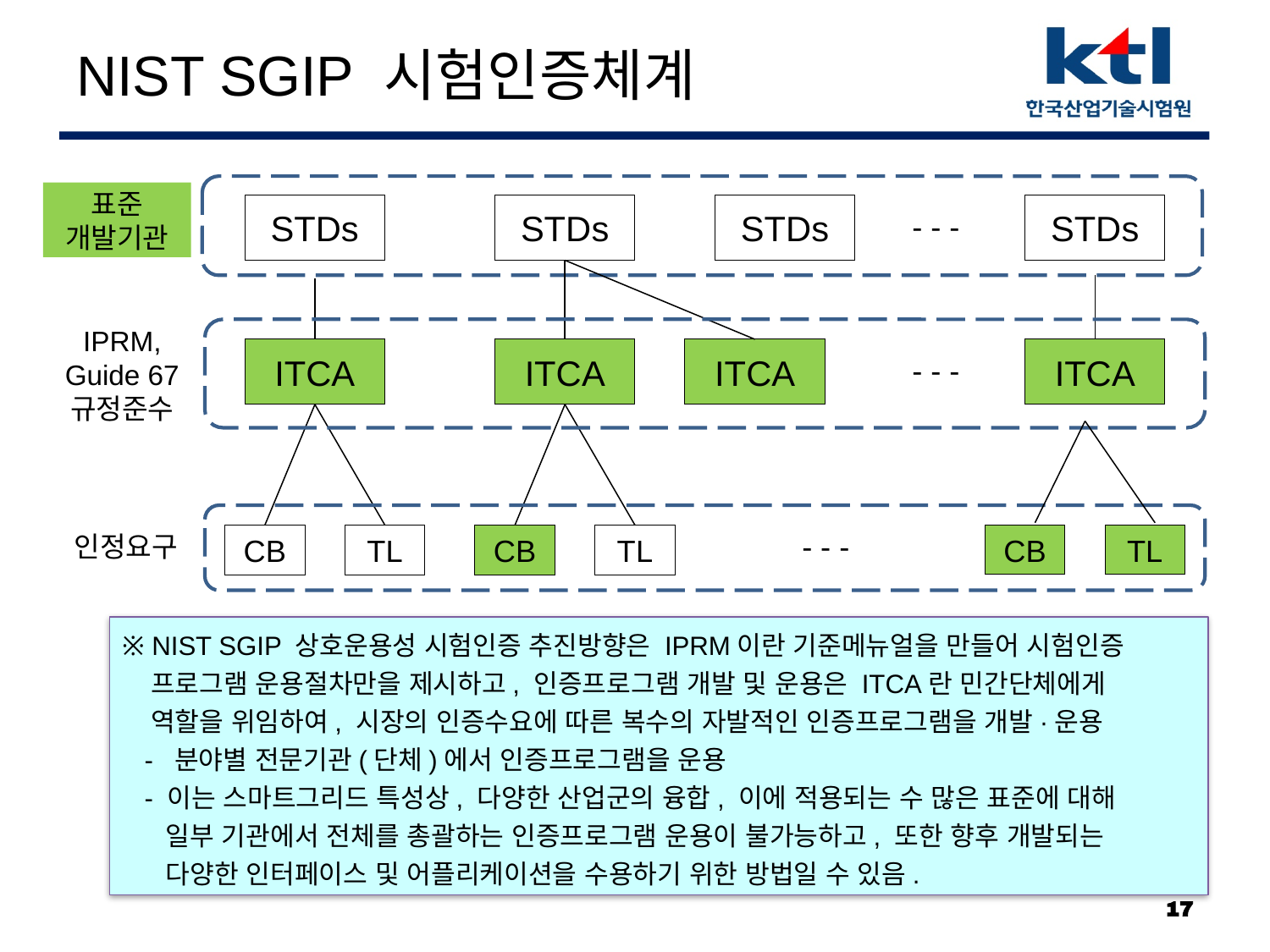

# NIST SGIP 시험인증체계

표준
개발기관
STDs
STDs
STDs
STDs
- - -

IPRM,
Guide 67
규정준수
ITCA
ITCA
ITCA
ITCA
- - -

- - -
인정요구
CB
TL
CB
TL
CB
TL
※ NIST SGIP 상호운용성 시험인증 추진방향은 IPRM이란 기준메뉴얼을 만들어 시험인증
   프로그램 운용절차만을 제시하고, 인증프로그램 개발 및 운용은 ITCA란 민간단체에게
   역할을 위임하여, 시장의 인증수요에 따른 복수의 자발적인 인증프로그램을 개발·운용
   -  분야별 전문기관(단체)에서 인증프로그램을 운용
   - 이는 스마트그리드 특성상, 다양한 산업군의 융합, 이에 적용되는 수 많은 표준에 대해
     일부 기관에서 전체를 총괄하는 인증프로그램 운용이 불가능하고, 또한 향후 개발되는
     다양한 인터페이스 및 어플리케이션을 수용하기 위한 방법일 수 있음.
17